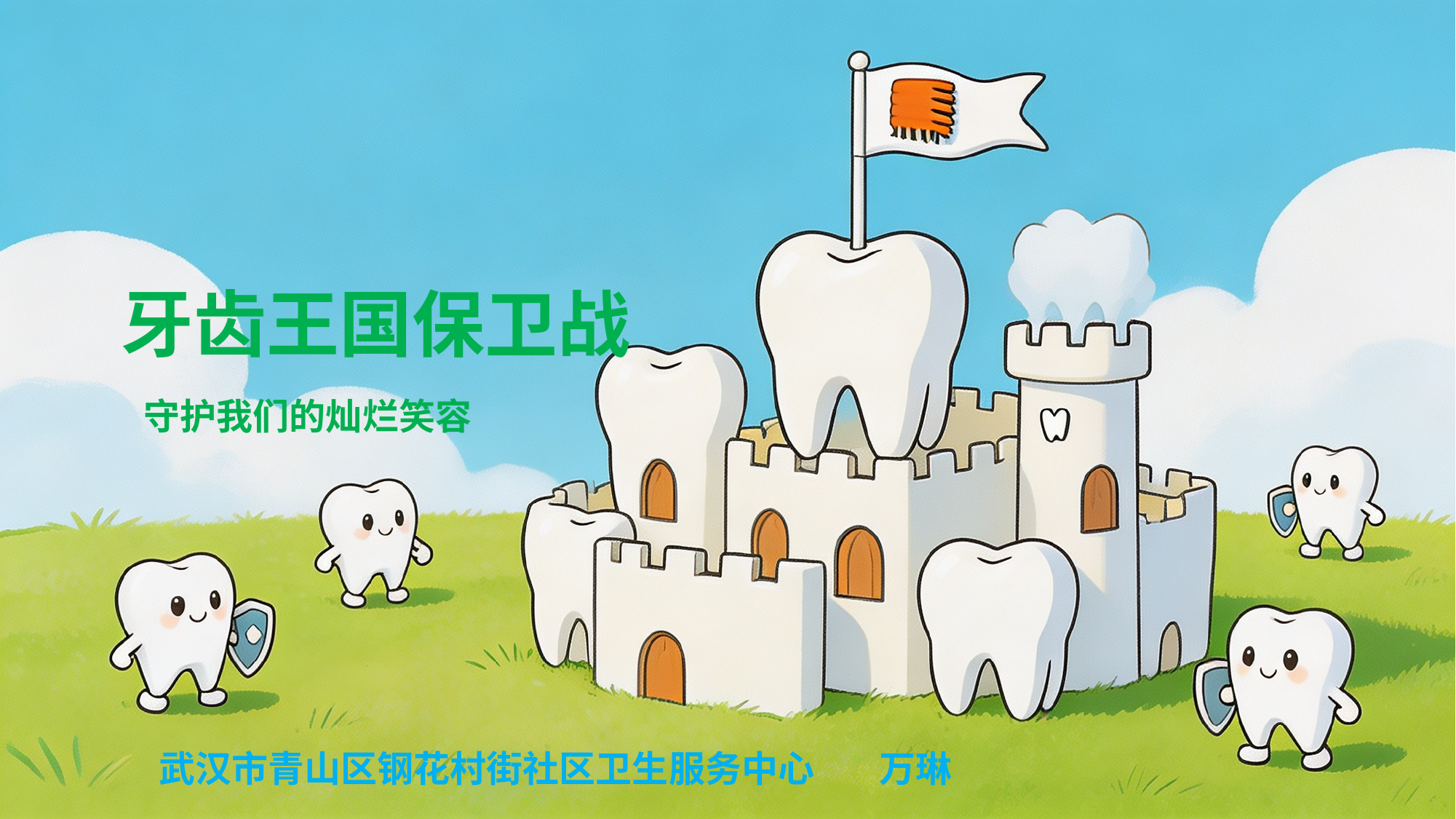

牙齿王国保卫战
守护我们的灿烂笑容
武汉市青山区钢花村街社区卫生服务中心        万琳